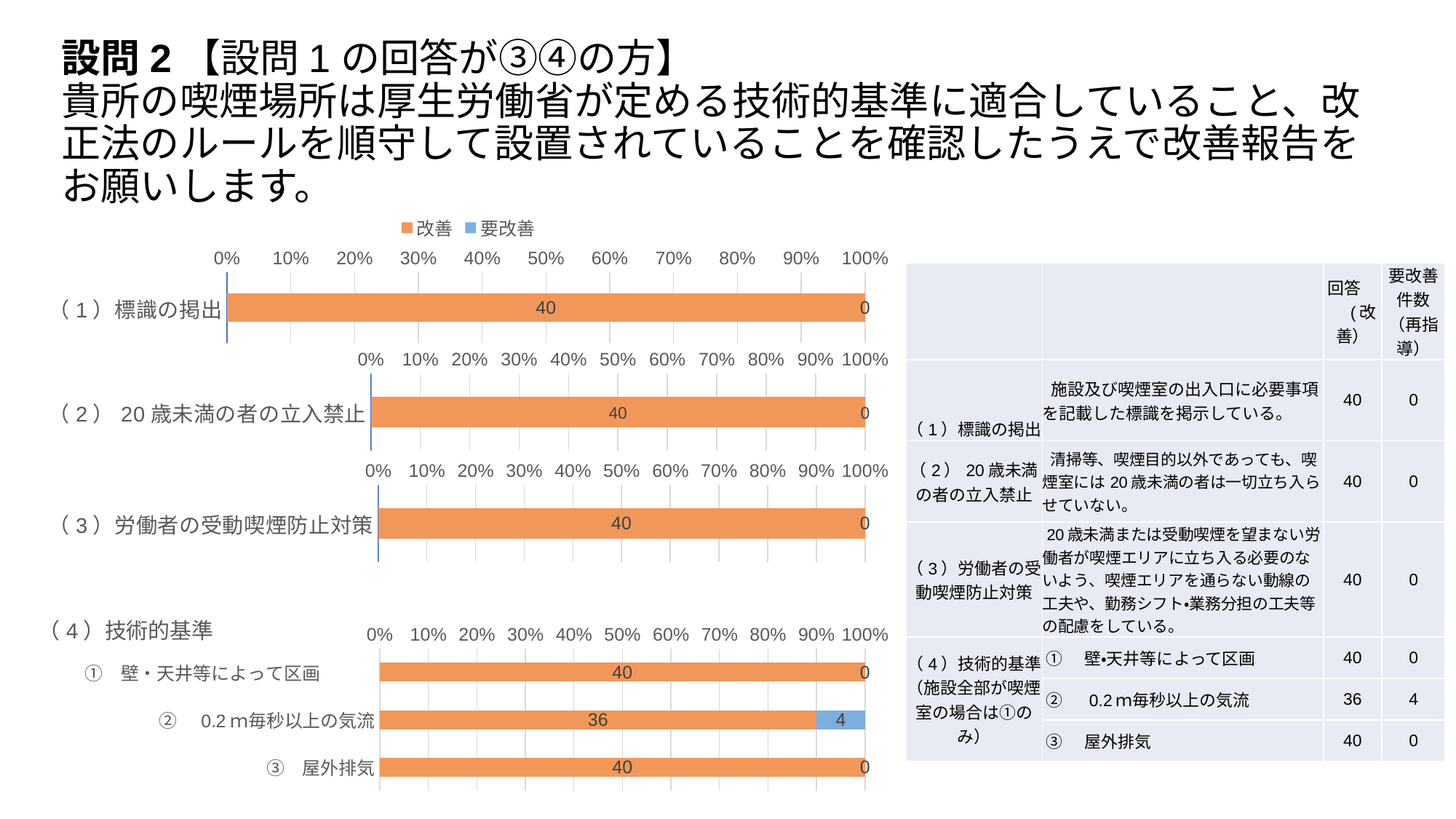

# 設問2【設問1の回答が③④の方】 貴所の喫煙場所は厚生労働省が定める技術的基準に適合していること、改正法のルールを順守して設置されていることを確認したうえで改善報告をお願いします。

### Chart

| Category |  |  |
|---|---|---|
| （1）標識の掲出 | 40.0 | 0.0 |
|  |  | 回答　　(改善） | 要改善件数 （再指導） |
| --- | --- | --- | --- |
| （1）標識の掲出 | 施設及び喫煙室の出入口に必要事項を記載した標識を掲示している。 | 40 | 0 |
| （2）20歳未満の者の立入禁止 | 清掃等、喫煙目的以外であっても、喫煙室には20歳未満の者は一切立ち入らせていない。 | 40 | 0 |
| （3）労働者の受動喫煙防止対策 | 20歳未満または受動喫煙を望まない労働者が喫煙エリアに立ち入る必要のないよう、喫煙エリアを通らない動線の工夫や、勤務シフト・業務分担の工夫等の配慮をしている。 | 40 | 0 |
| （4）技術的基準（施設全部が喫煙室の場合は➀のみ） | ➀　壁・天井等によって区画 | 40 | 0 |
|  | ②　0.2ｍ毎秒以上の気流 | 36 | 4 |
|  | ③　屋外排気 | 40 | 0 |

### Chart

| Category |  |  |
|---|---|---|
| （2）20歳未満の者の立入禁止 | 40.0 | 0.0 |

### Chart

| Category |  |  |
|---|---|---|
| （3）労働者の受動喫煙防止対策 | 40.0 | 0.0 |

### Chart: （4）技術的基準

| Category |  |  |
|---|---|---|
| 　　➀　壁・天井等によって区画　　　 | 40.0 | 0.0 |
| 　　②　0.2ｍ毎秒以上の気流 | 36.0 | 4.0 |
| 　　③　屋外排気 | 40.0 | 0.0 |